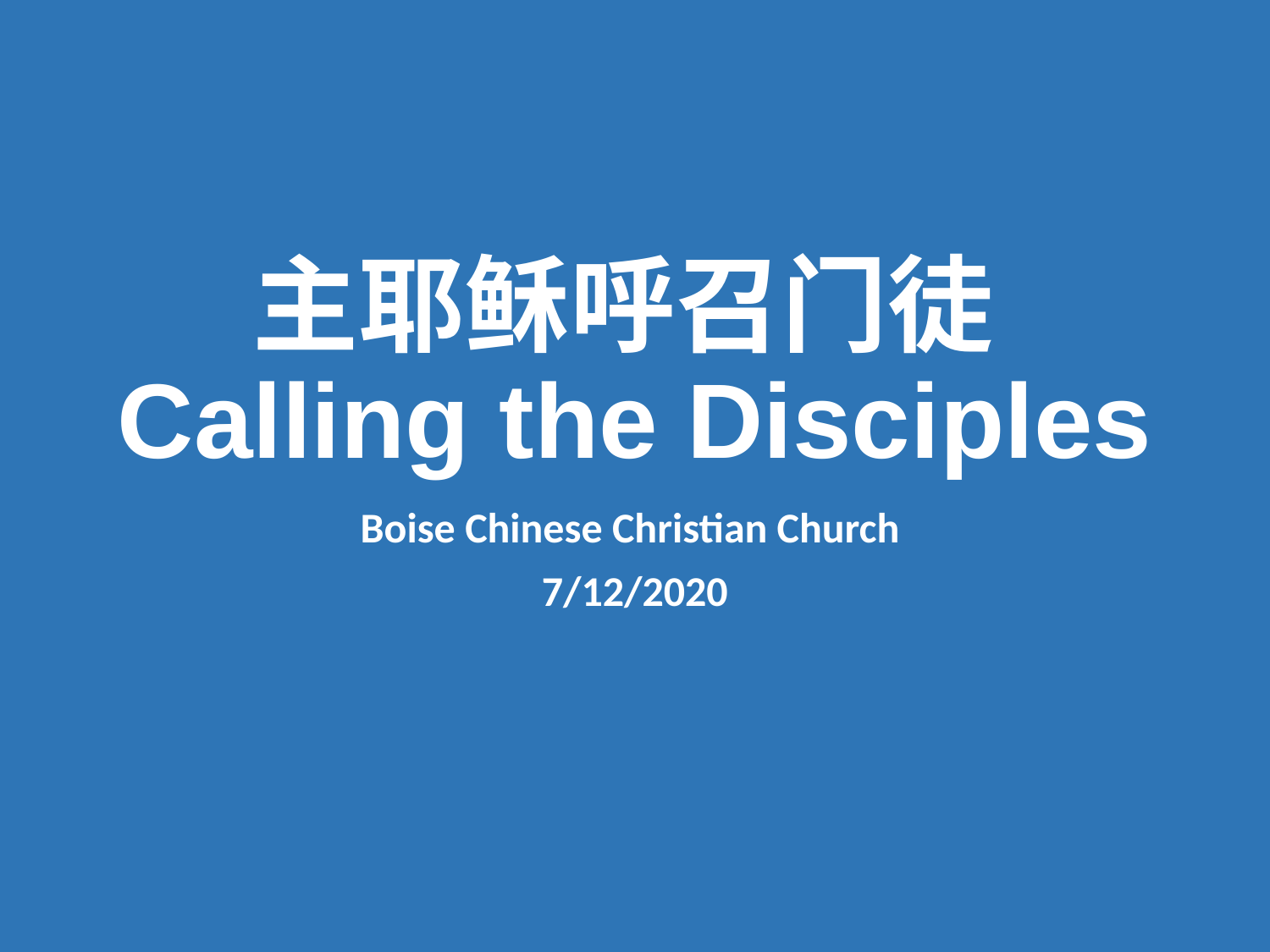

# 主耶稣呼召门徒 Calling the Disciples
Boise Chinese Christian Church
7/12/2020